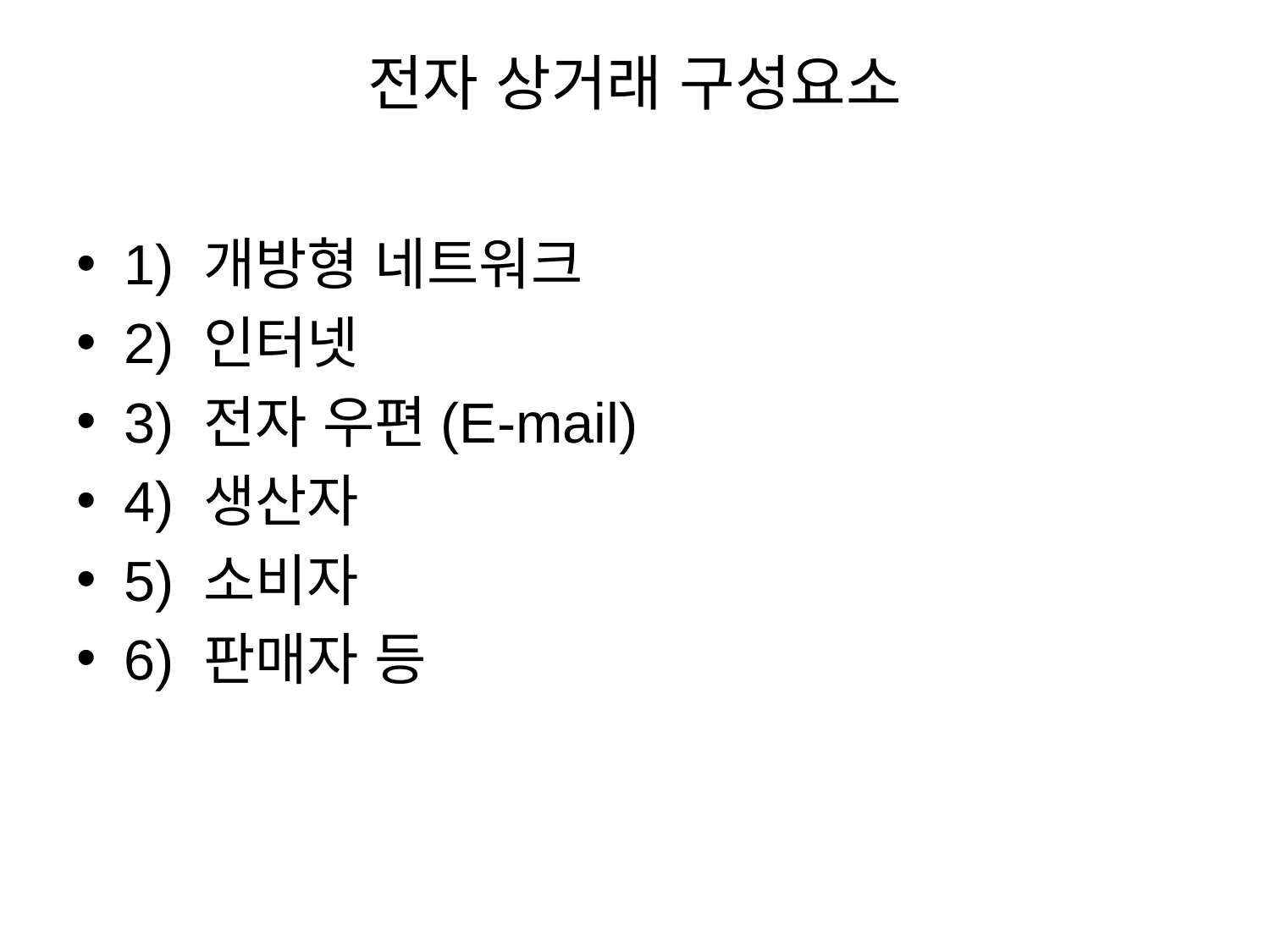

# 전자 상거래 구성요소
1) 개방형 네트워크
2) 인터넷
3) 전자 우편(E-mail)
4) 생산자
5) 소비자
6) 판매자 등